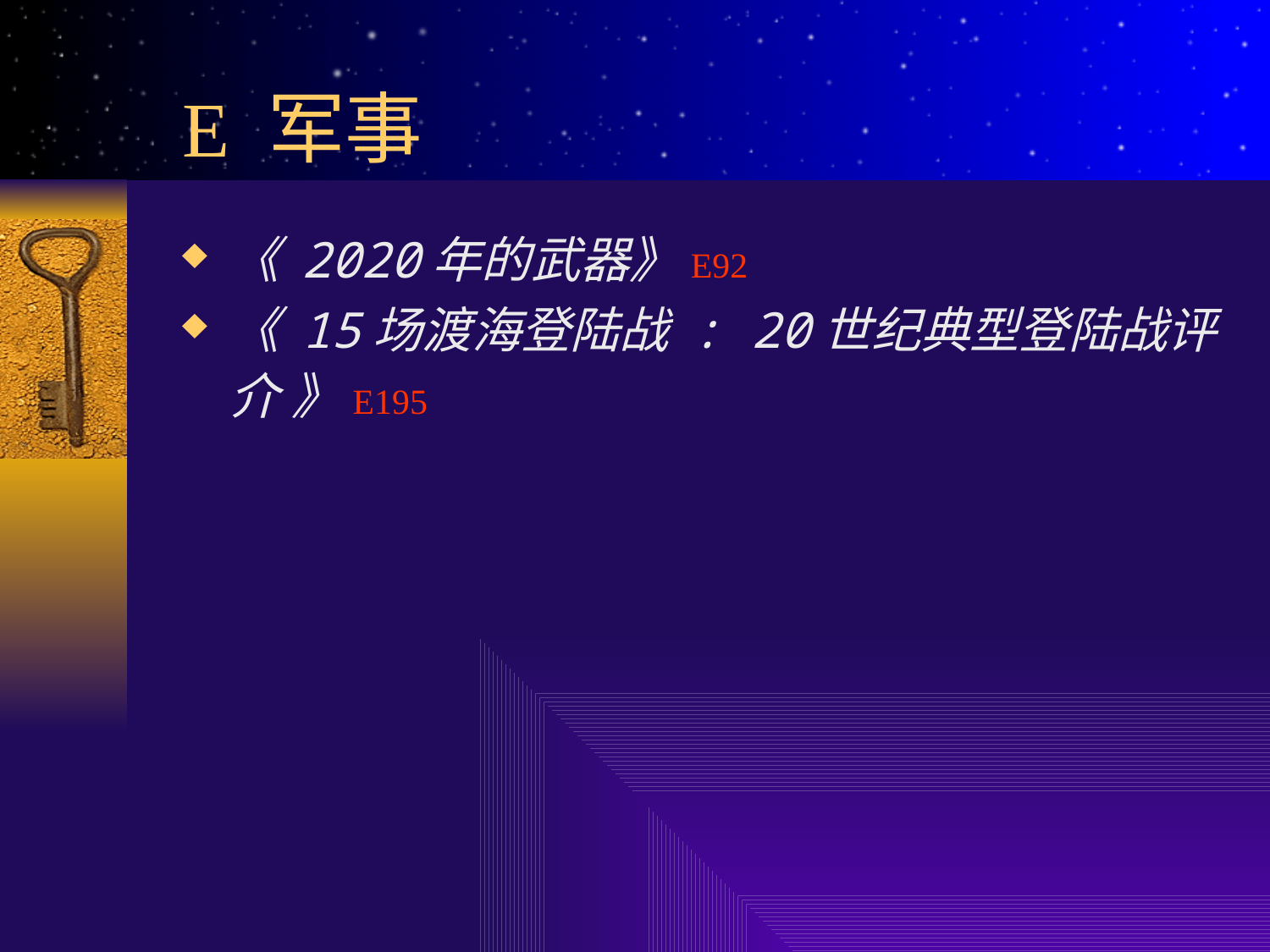

# E 军事
《 2020年的武器》E92
《 15场渡海登陆战 : 20世纪典型登陆战评介 》E195